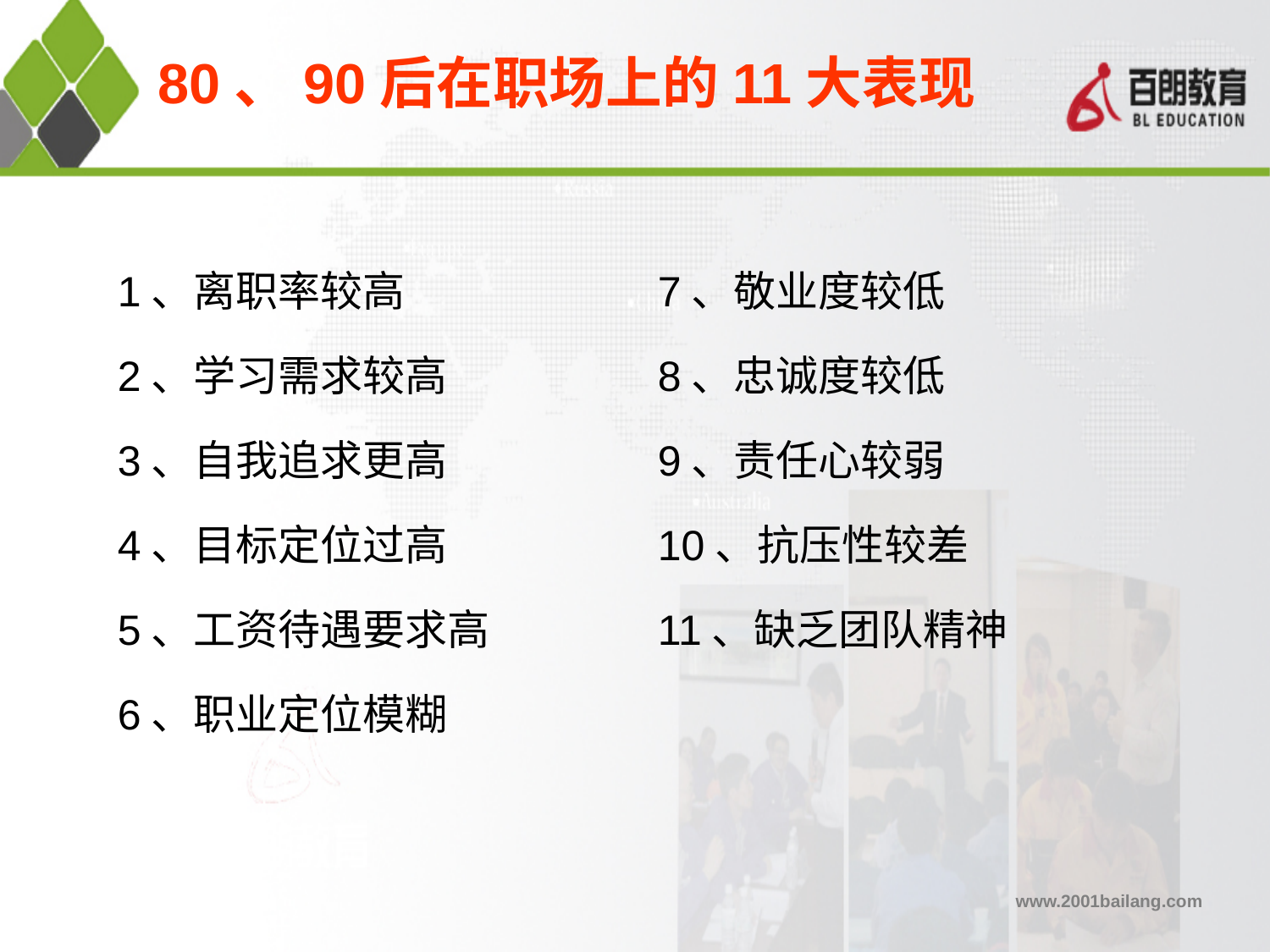

# 80、90后在职场上的11大表现
1、离职率较高
2、学习需求较高
3、自我追求更高
4、目标定位过高
5、工资待遇要求高
6、职业定位模糊
7、敬业度较低
8、忠诚度较低
9、责任心较弱
10、抗压性较差
11、缺乏团队精神